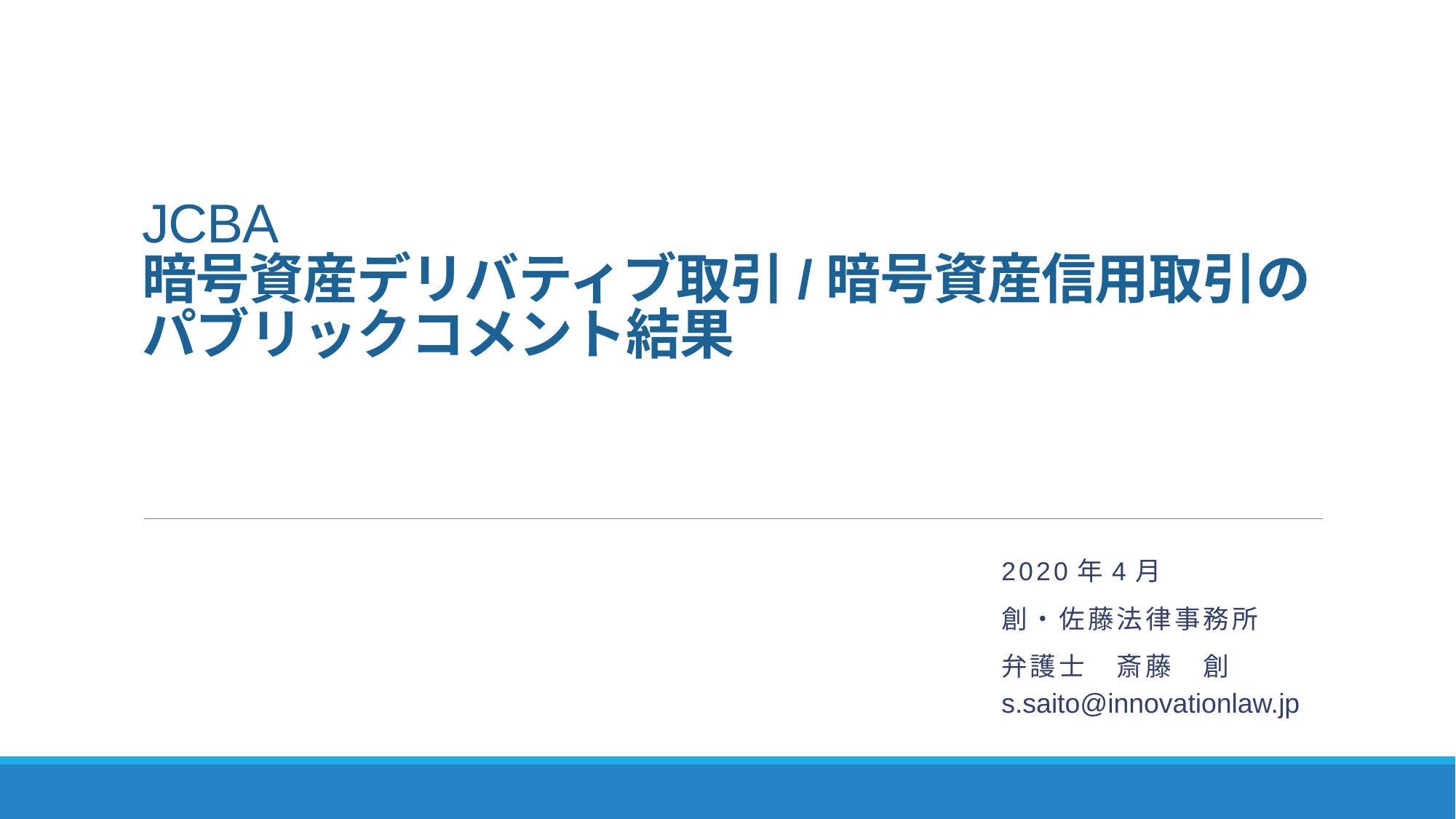

# JCBA 暗号資産デリバティブ取引/暗号資産信用取引のパブリックコメント結果
2020年4月
創・佐藤法律事務所
弁護士　斎藤　創

s.saito@innovationlaw.jp